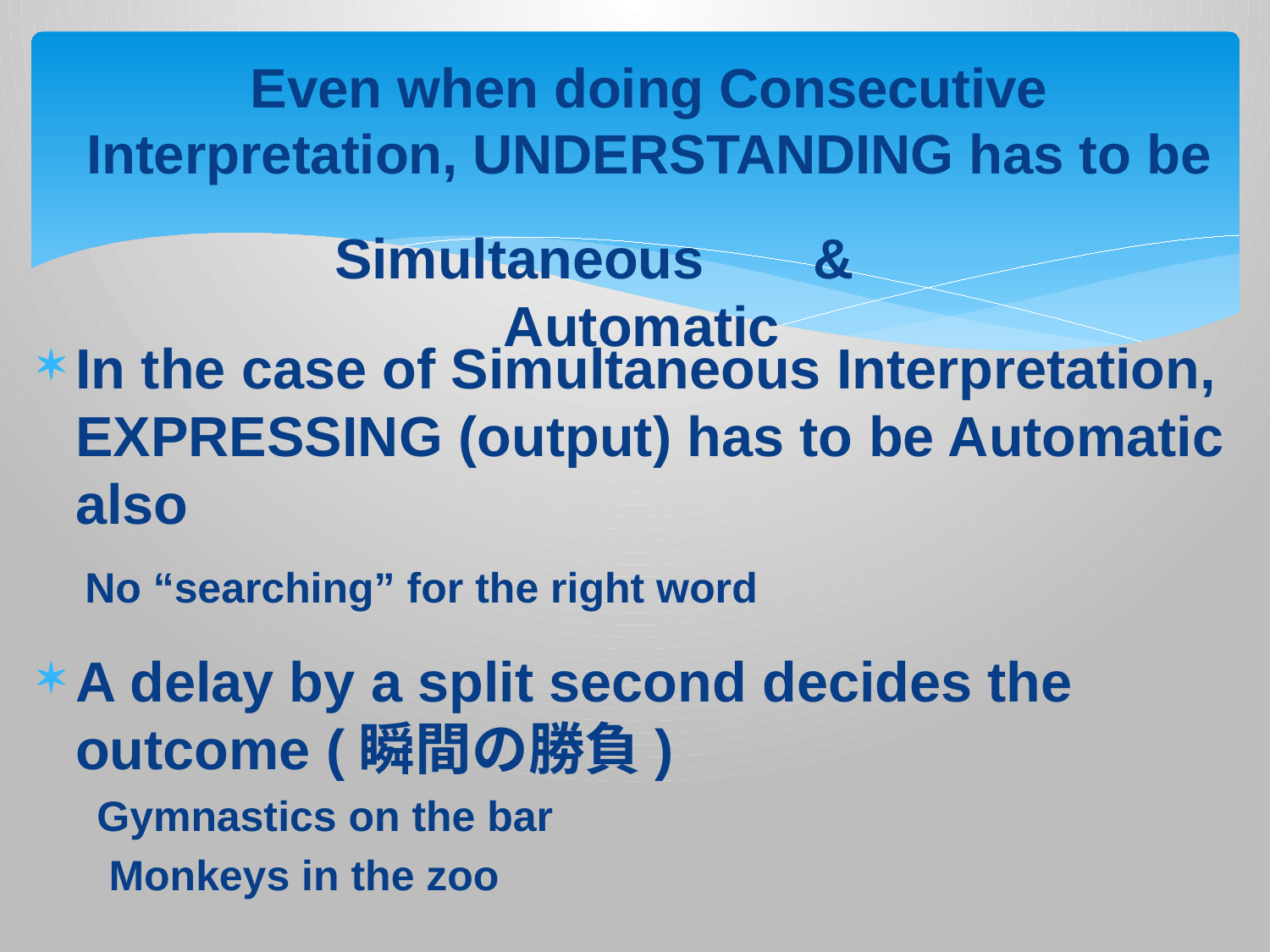

Even when doing Consecutive Interpretation, UNDERSTANDING has to be

Simultaneous       &       Automatic

In the case of Simultaneous Interpretation, EXPRESSING (output) has to be Automatic also
    No “searching” for the right word

A delay by a split second decides the outcome (瞬間の勝負)
     Gymnastics on the bar
      Monkeys in the zoo